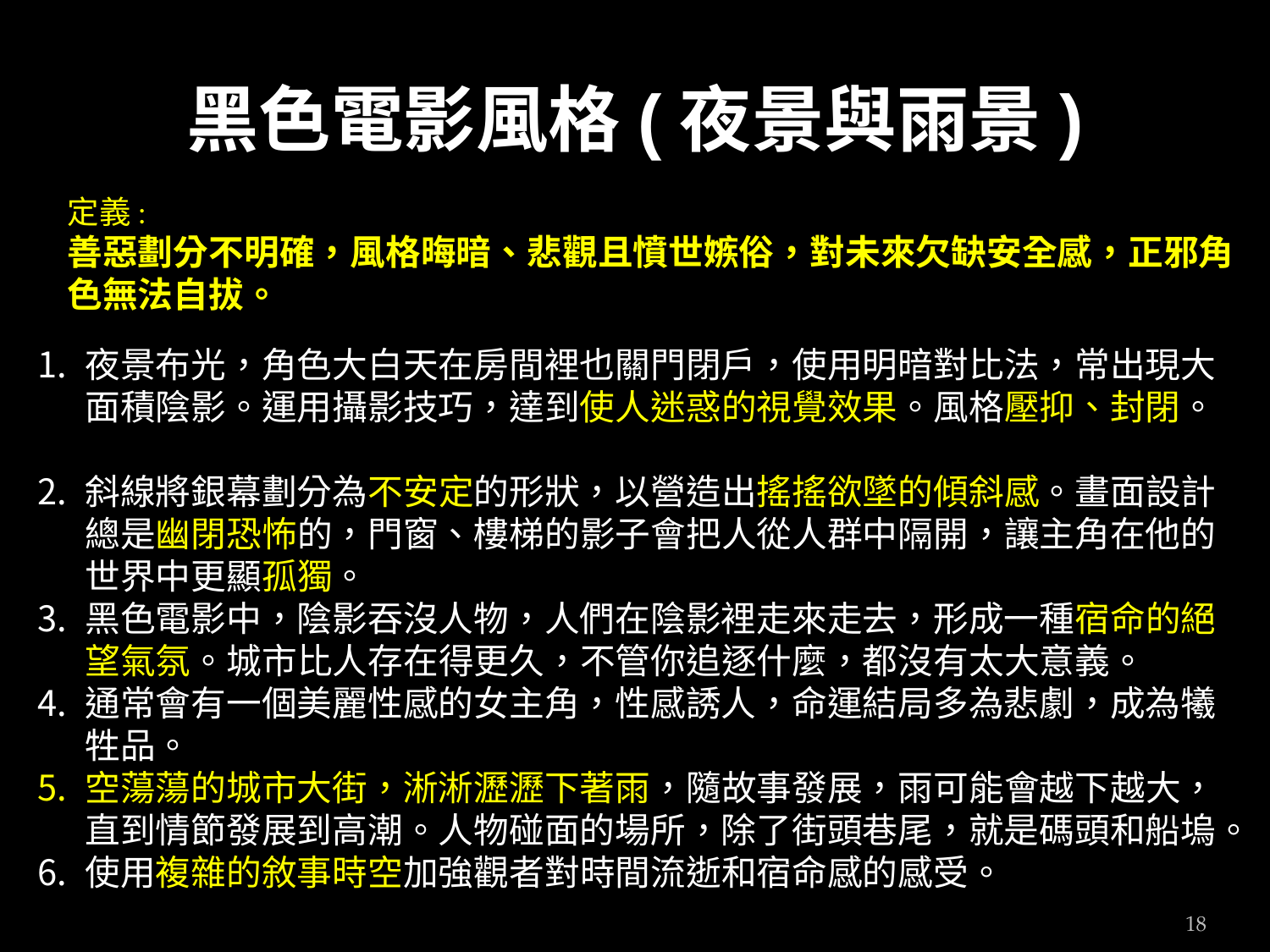

# 黑色電影風格(夜景與雨景)
定義:
善惡劃分不明確，風格晦暗、悲觀且憤世嫉俗，對未來欠缺安全感，正邪角色無法自拔。
夜景布光，角色大白天在房間裡也關門閉戶，使用明暗對比法，常出現大面積陰影。運用攝影技巧，達到使人迷惑的視覺效果。風格壓抑、封閉。
斜線將銀幕劃分為不安定的形狀，以營造出搖搖欲墜的傾斜感。畫面設計總是幽閉恐怖的，門窗、樓梯的影子會把人從人群中隔開，讓主角在他的世界中更顯孤獨。
黑色電影中，陰影吞沒人物，人們在陰影裡走來走去，形成一種宿命的絕望氣氛。城市比人存在得更久，不管你追逐什麼，都沒有太大意義。
通常會有一個美麗性感的女主角，性感誘人，命運結局多為悲劇，成為犧牲品。
空蕩蕩的城市大街，淅淅瀝瀝下著雨，隨故事發展，雨可能會越下越大，直到情節發展到高潮。人物碰面的場所，除了街頭巷尾，就是碼頭和船塢。
使用複雜的敘事時空加強觀者對時間流逝和宿命感的感受。
18